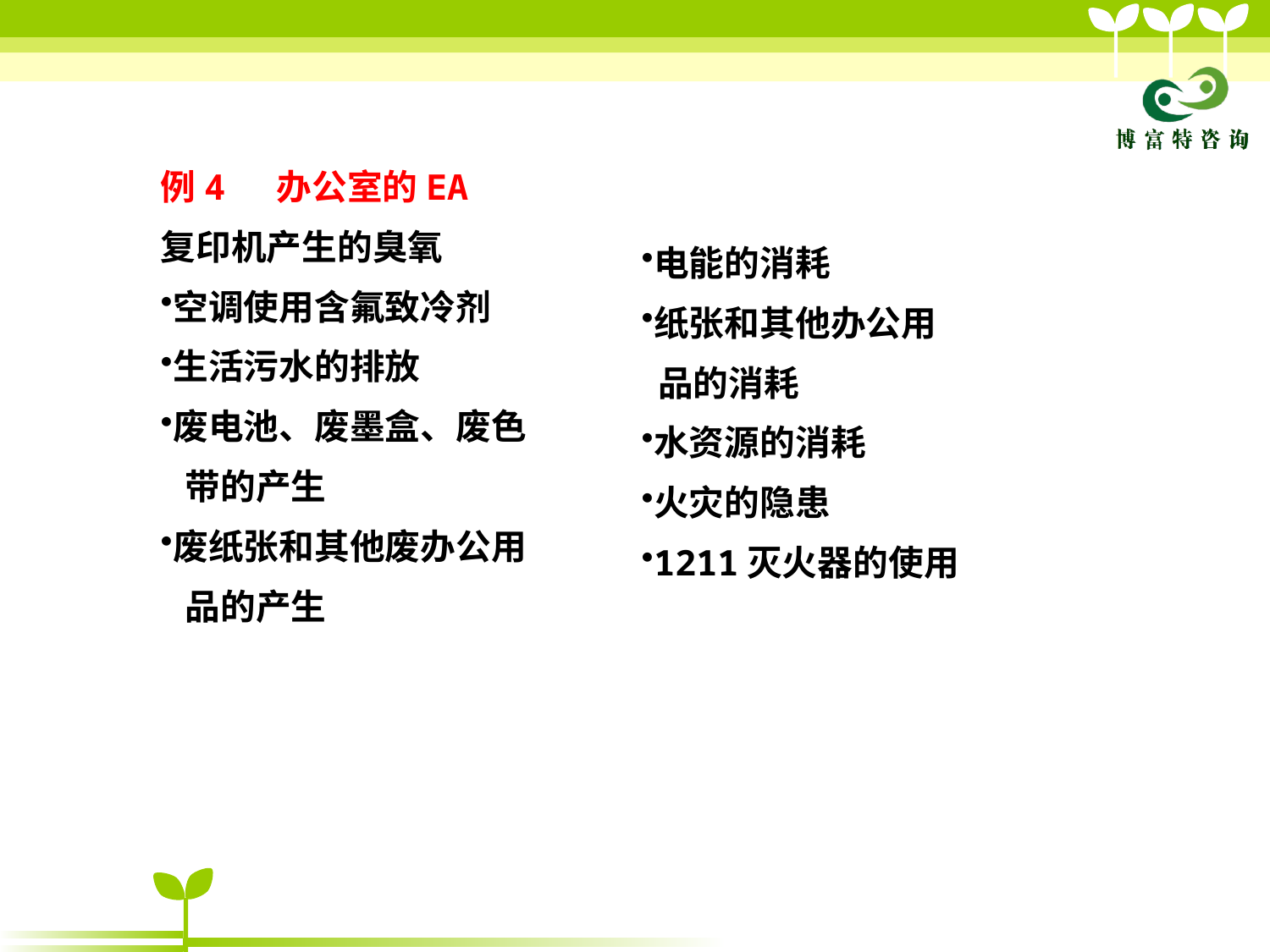

例4  办公室的EA
复印机产生的臭氧
空调使用含氟致冷剂
生活污水的排放
废电池、废墨盒、废色
  带的产生
废纸张和其他废办公用
  品的产生

电能的消耗
纸张和其他办公用
 品的消耗
水资源的消耗
火灾的隐患
1211灭火器的使用